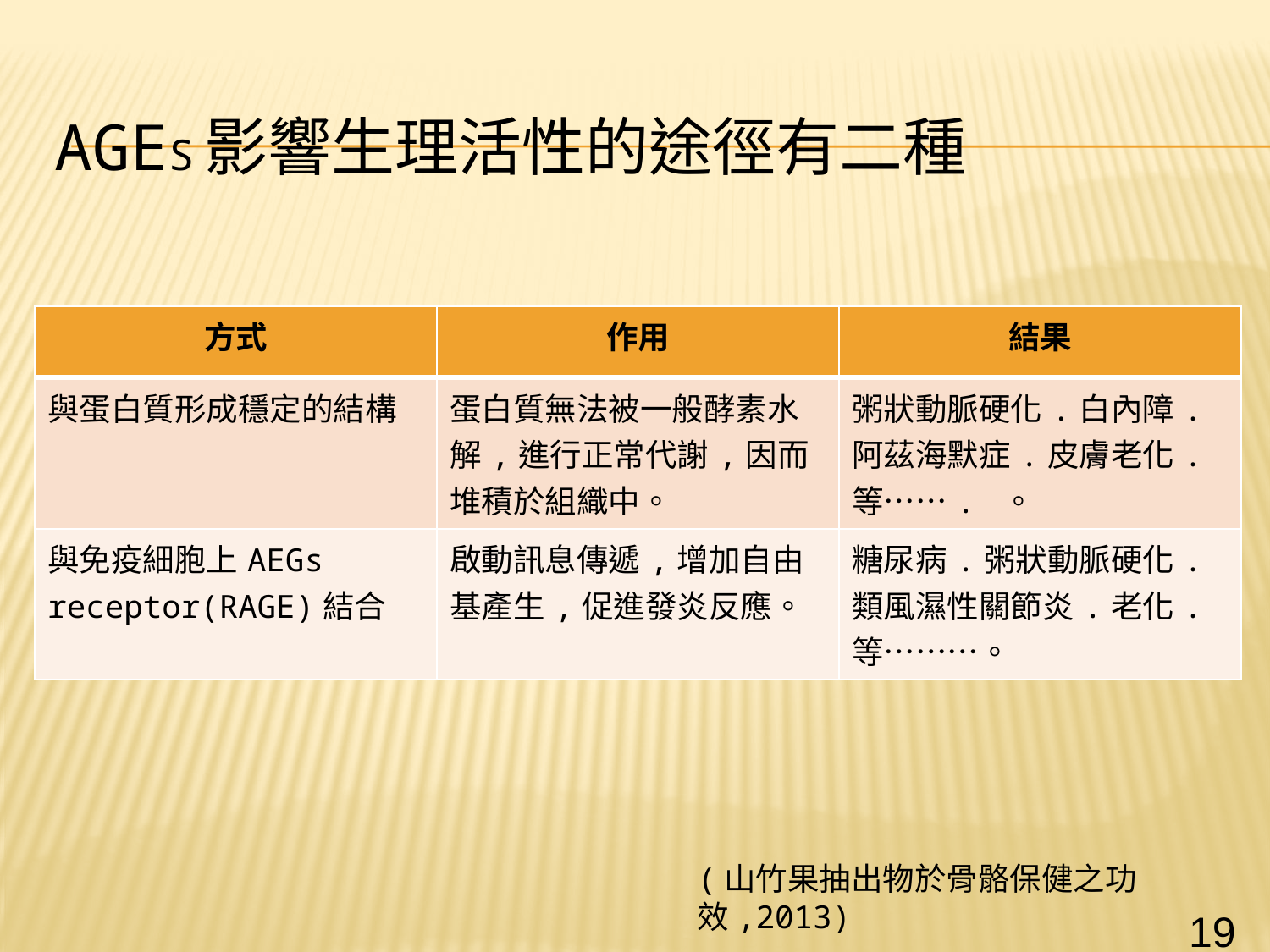

# ageS影響生理活性的途徑有二種
| 方式 | 作用 | 結果 |
| --- | --- | --- |
| 與蛋白質形成穩定的結構 | 蛋白質無法被一般酵素水解,進行正常代謝,因而堆積於組織中。 | 粥狀動脈硬化.白內障.阿茲海默症.皮膚老化.等……. 。 |
| 與免疫細胞上AEGs receptor(RAGE)結合 | 啟動訊息傳遞,增加自由基產生,促進發炎反應。 | 糖尿病.粥狀動脈硬化.類風濕性關節炎.老化.等………。 |

(山竹果抽出物於骨骼保健之功效,2013)
19